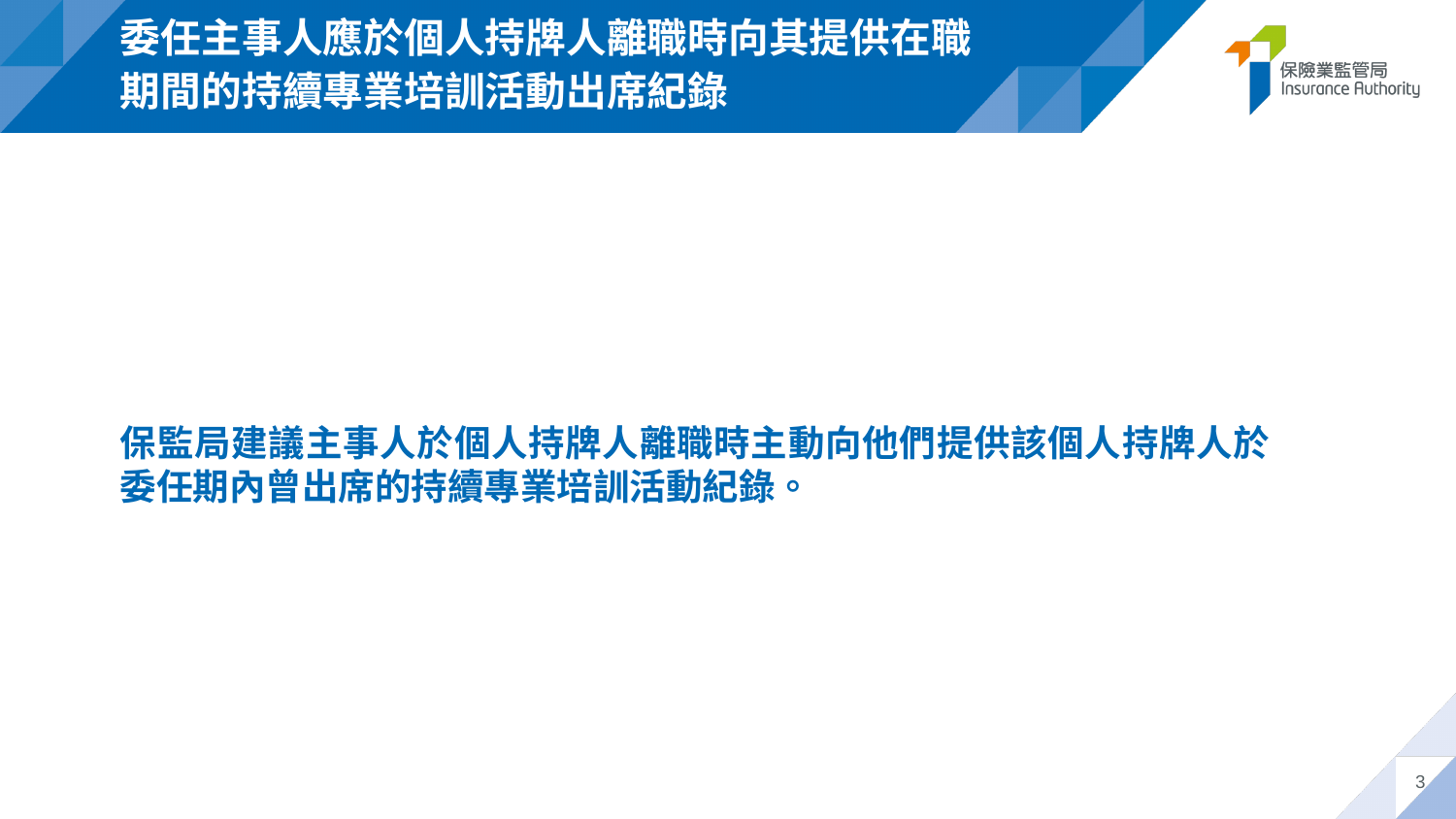

委任主事人應於個人持牌人離職時向其提供在職期間的持續專業培訓活動出席紀錄
保監局建議主事人於個人持牌人離職時主動向他們提供該個人持牌人於委任期內曾出席的持續專業培訓活動紀錄。
3